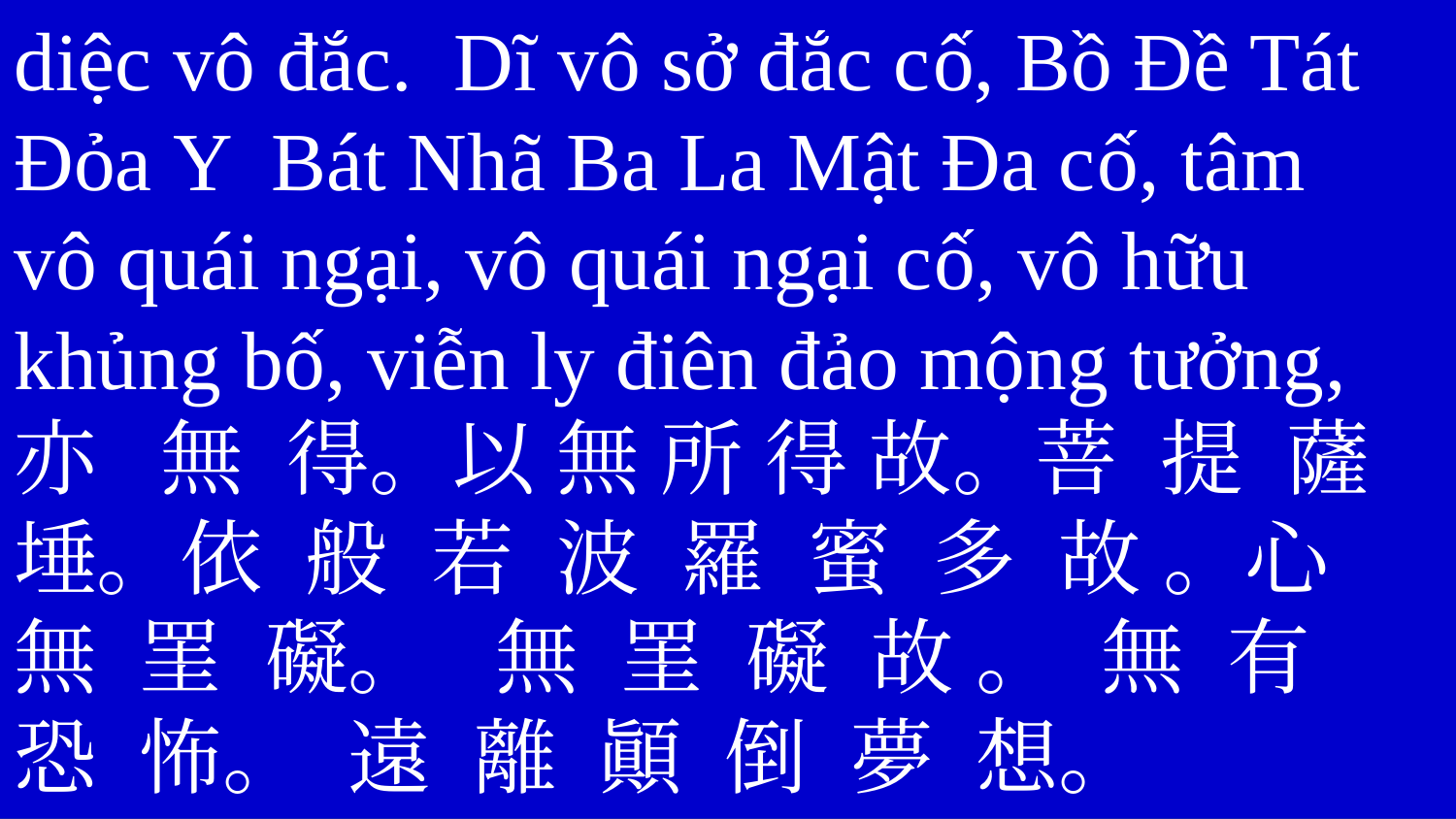

diệc vô đắc.  Dĩ vô sở đắc cố, Bồ Đề Tát
Đỏa Y  Bát Nhã Ba La Mật Đa cố, tâm
vô quái ngại, vô quái ngại cố, vô hữu
khủng bố, viễn ly điên đảo mộng tưởng,
亦   無  得。以 無 所 得 故。菩  提  薩
埵。依  般  若  波  羅  蜜  多  故 。心
無  罣  礙。   無  罣  礙  故 。  無  有
恐  怖。  遠  離  顚  倒  夢  想。